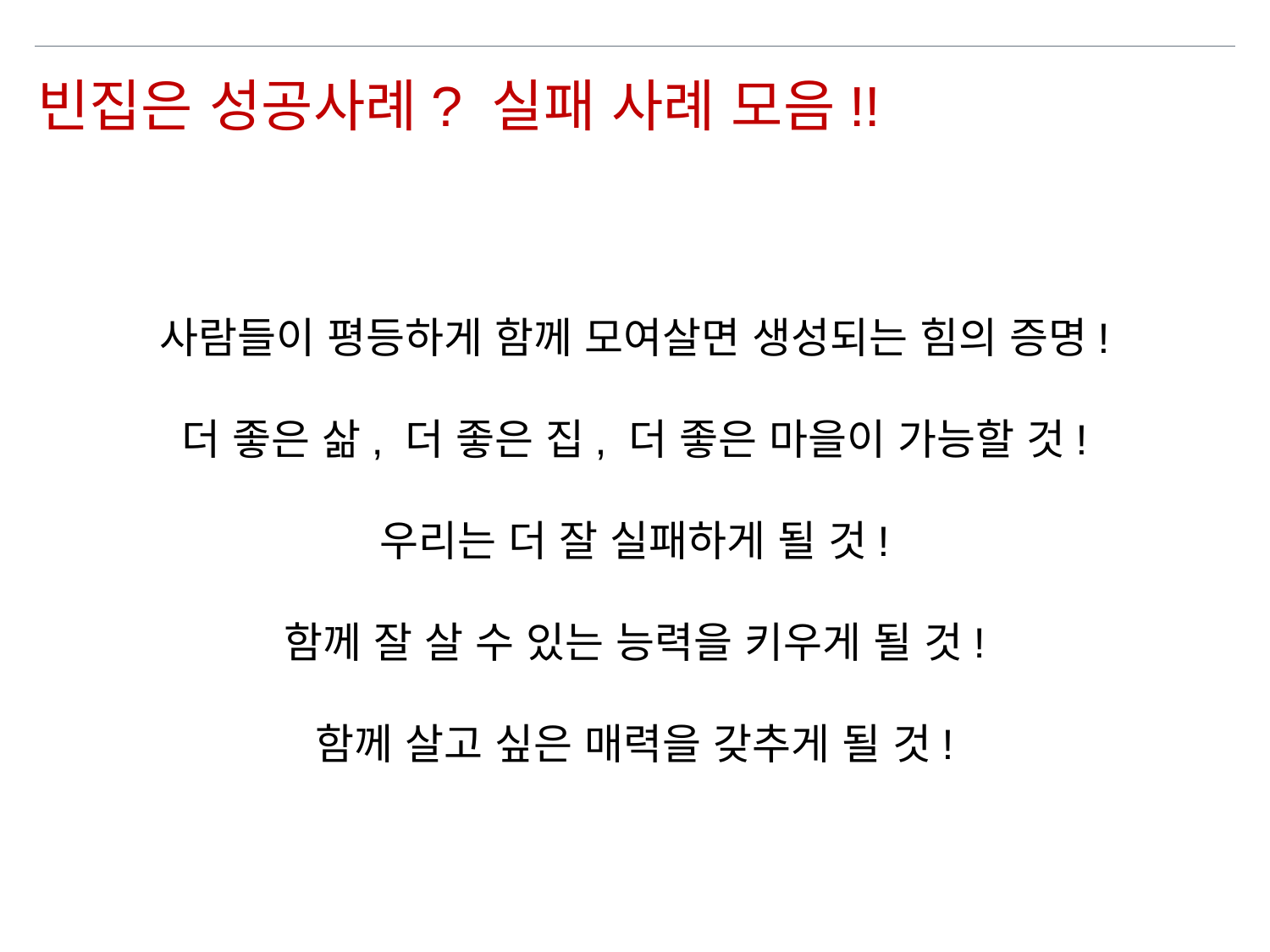

빈집은 성공사례? 실패 사례 모음!!
사람들이 평등하게 함께 모여살면 생성되는 힘의 증명!

더 좋은 삶, 더 좋은 집, 더 좋은 마을이 가능할 것!

우리는 더 잘 실패하게 될 것!

함께 잘 살 수 있는 능력을 키우게 될 것!

함께 살고 싶은 매력을 갖추게 될 것!